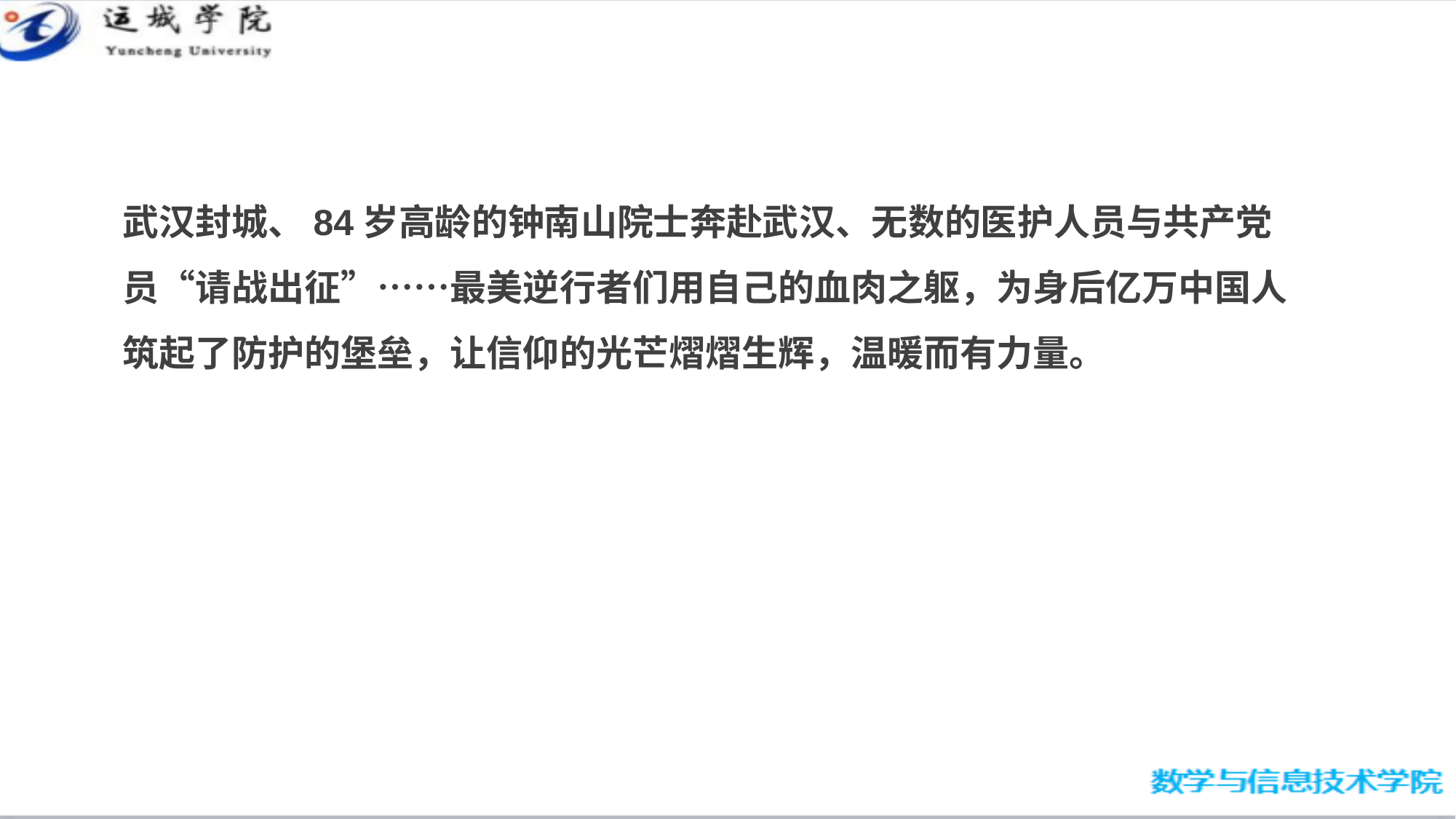

武汉封城、84岁高龄的钟南山院士奔赴武汉、无数的医护人员与共产党员“请战出征”……最美逆行者们用自己的血肉之躯，为身后亿万中国人筑起了防护的堡垒，让信仰的光芒熠熠生辉，温暖而有力量。